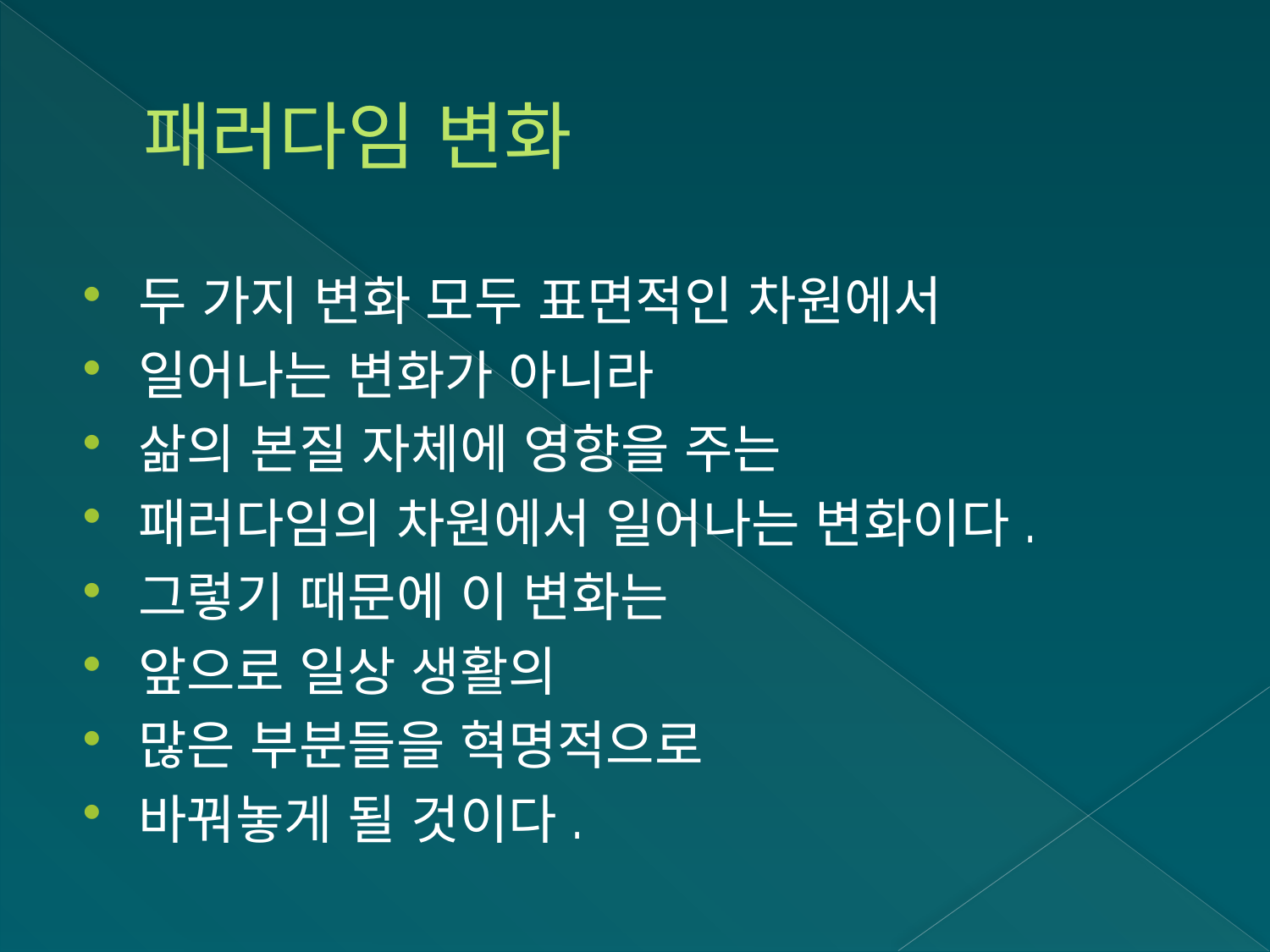

# 패러다임 변화
두 가지 변화 모두 표면적인 차원에서
일어나는 변화가 아니라
삶의 본질 자체에 영향을 주는
패러다임의 차원에서 일어나는 변화이다.
그렇기 때문에 이 변화는
앞으로 일상 생활의
많은 부분들을 혁명적으로
바꿔놓게 될 것이다.